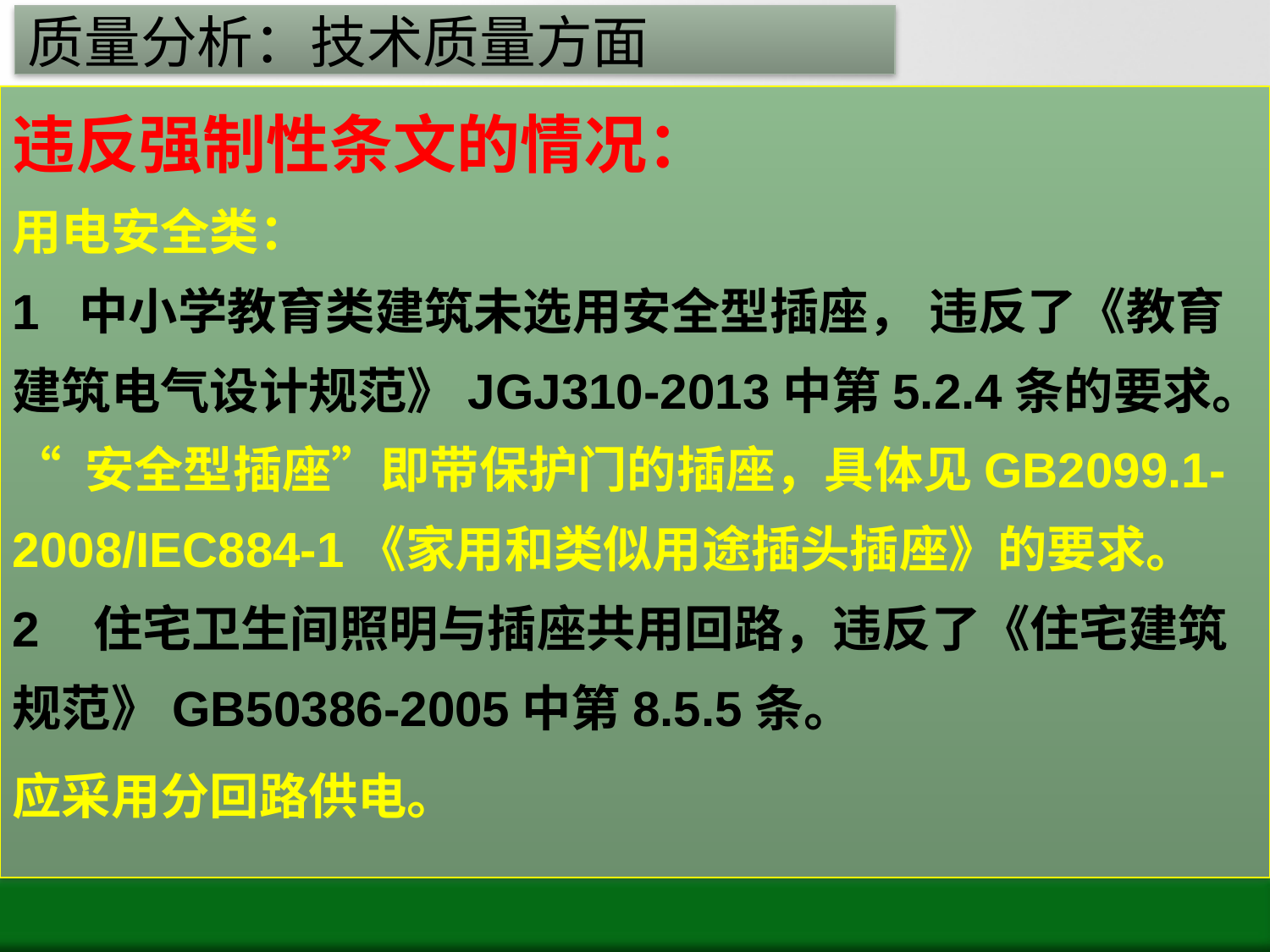

# 质量分析：技术质量方面
违反强制性条文的情况：
用电安全类：
1  中小学教育类建筑未选用安全型插座， 违反了《教育建筑电气设计规范》JGJ310-2013中第5.2.4条的要求。
“ 安全型插座”即带保护门的插座，具体见GB2099.1-2008/IEC884-1《家用和类似用途插头插座》的要求。
2   住宅卫生间照明与插座共用回路，违反了《住宅建筑规范》GB50386-2005中第8.5.5条。
应采用分回路供电。